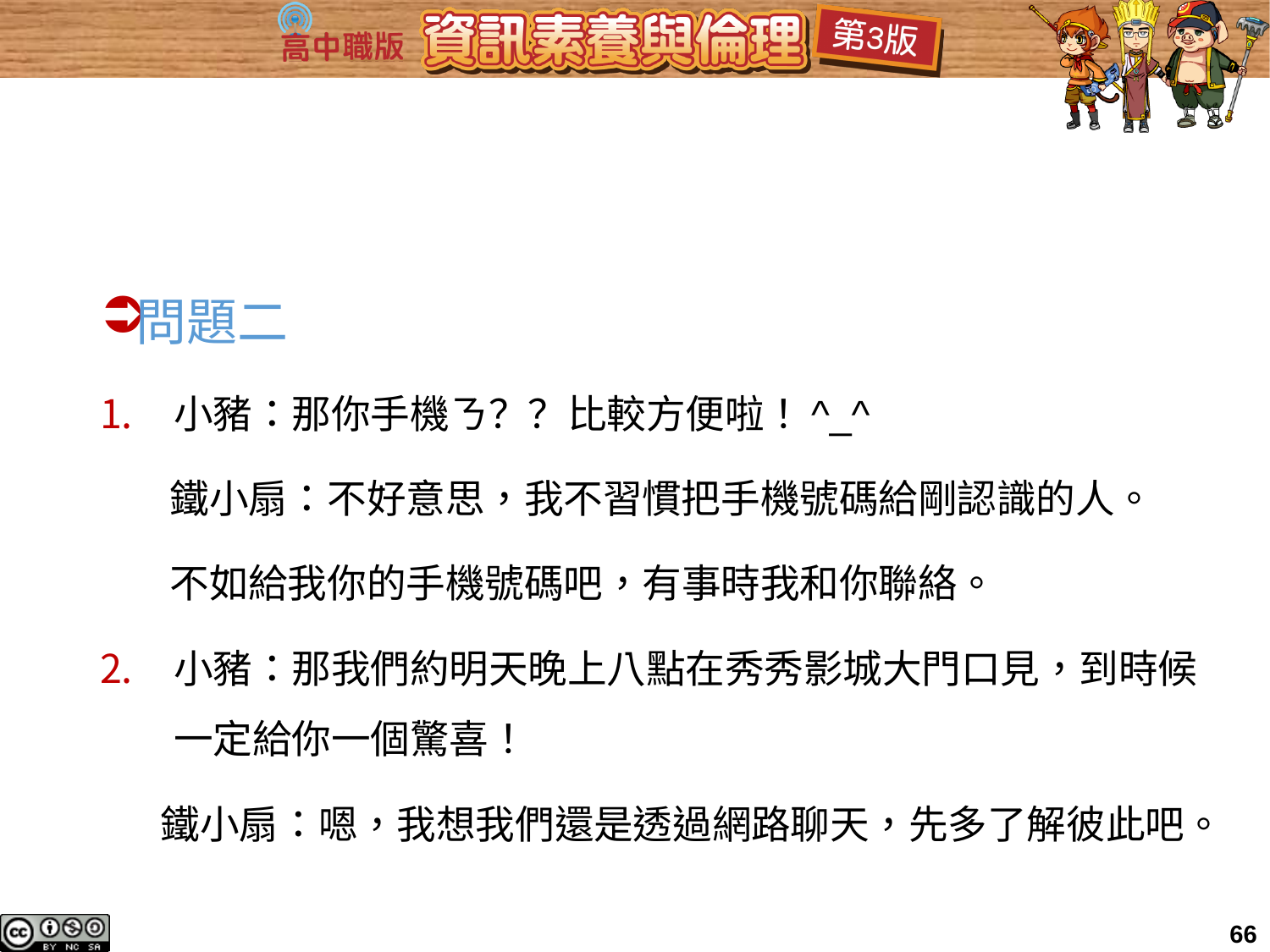

#
問題二
小豬：那你手機ㄋ？？比較方便啦！^_^
       鐵小扇：不好意思，我不習慣把手機號碼給剛認識的人。
       不如給我你的手機號碼吧，有事時我和你聯絡。
小豬：那我們約明天晚上八點在秀秀影城大門口見，到時候一定給你一個驚喜！
      鐵小扇：嗯，我想我們還是透過網路聊天，先多了解彼此吧。

66